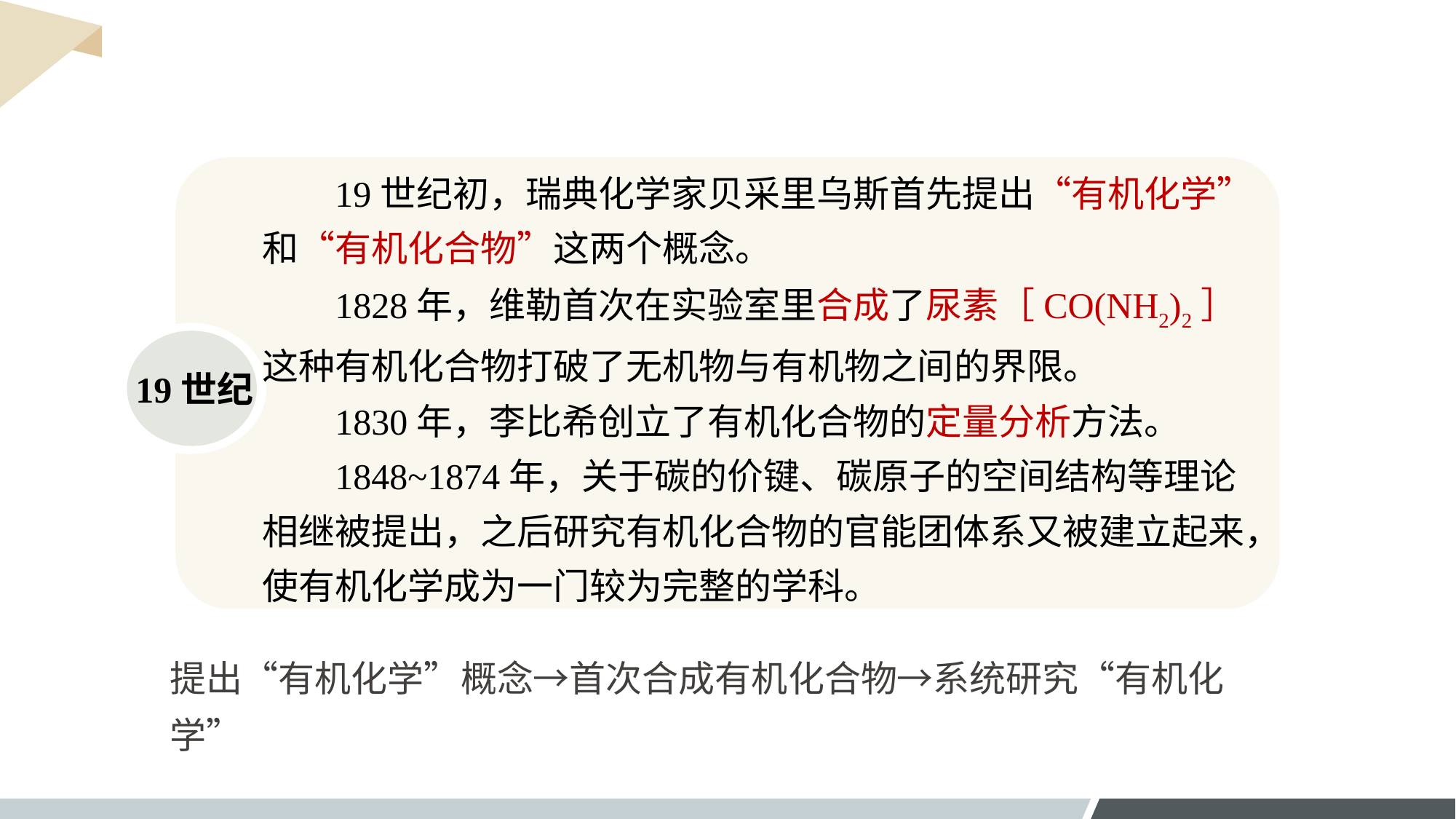

19世纪初，瑞典化学家贝采里乌斯首先提出“有机化学”和“有机化合物”这两个概念。
        1828年，维勒首次在实验室里合成了尿素［CO(NH2)2］这种有机化合物打破了无机物与有机物之间的界限。
        1830年，李比希创立了有机化合物的定量分析方法。
        1848~1874年，关于碳的价键、碳原子的空间结构等理论相继被提出，之后研究有机化合物的官能团体系又被建立起来，使有机化学成为一门较为完整的学科。

19世纪
提出“有机化学”概念→首次合成有机化合物→系统研究“有机化学”